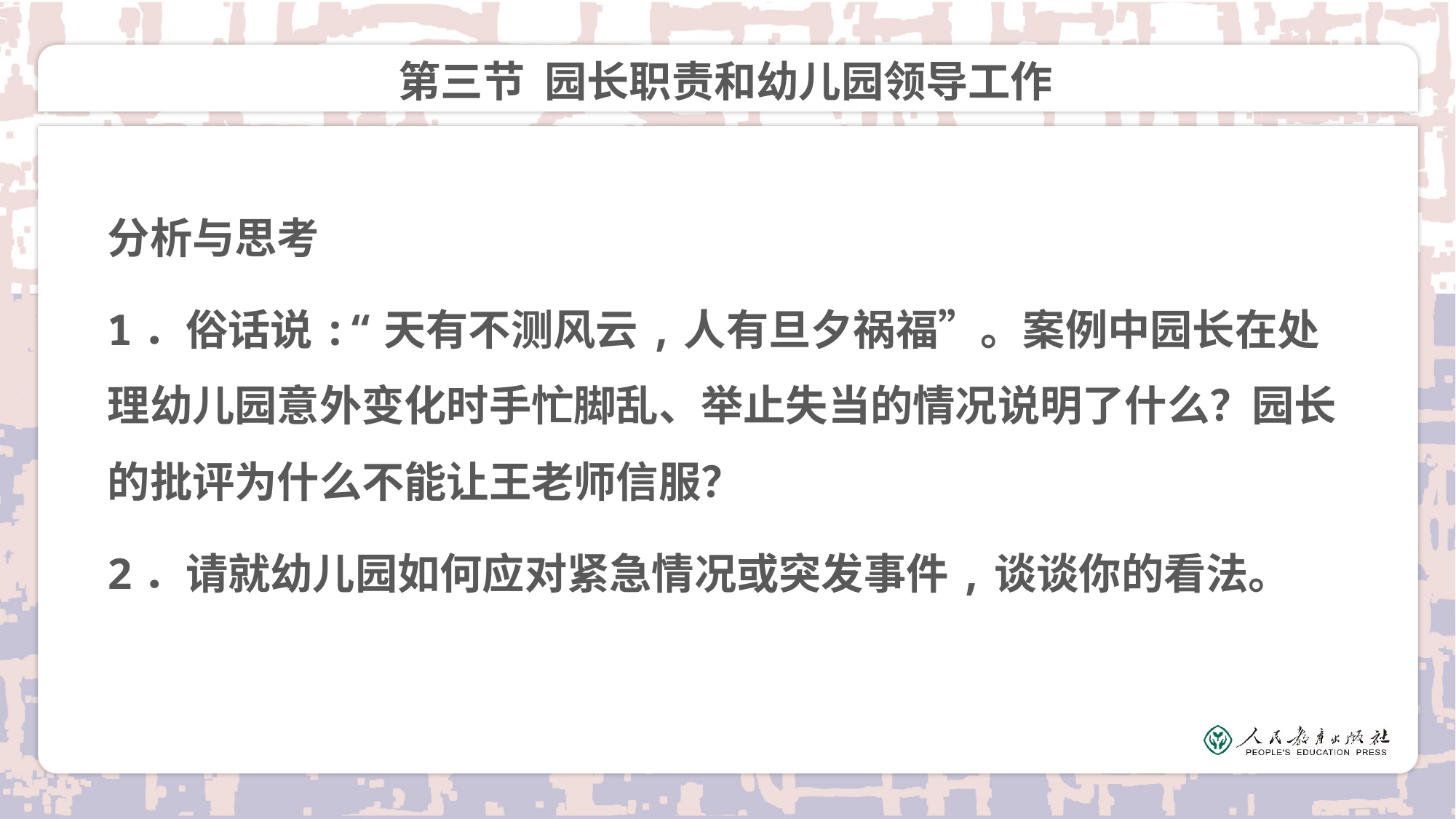

# 第三节  园长职责和幼儿园领导工作
分析与思考
1．俗话说:“天有不测风云,人有旦夕祸福”。案例中园长在处理幼儿园意外变化时手忙脚乱、举止失当的情况说明了什么？园长的批评为什么不能让王老师信服？
2．请就幼儿园如何应对紧急情况或突发事件,谈谈你的看法。